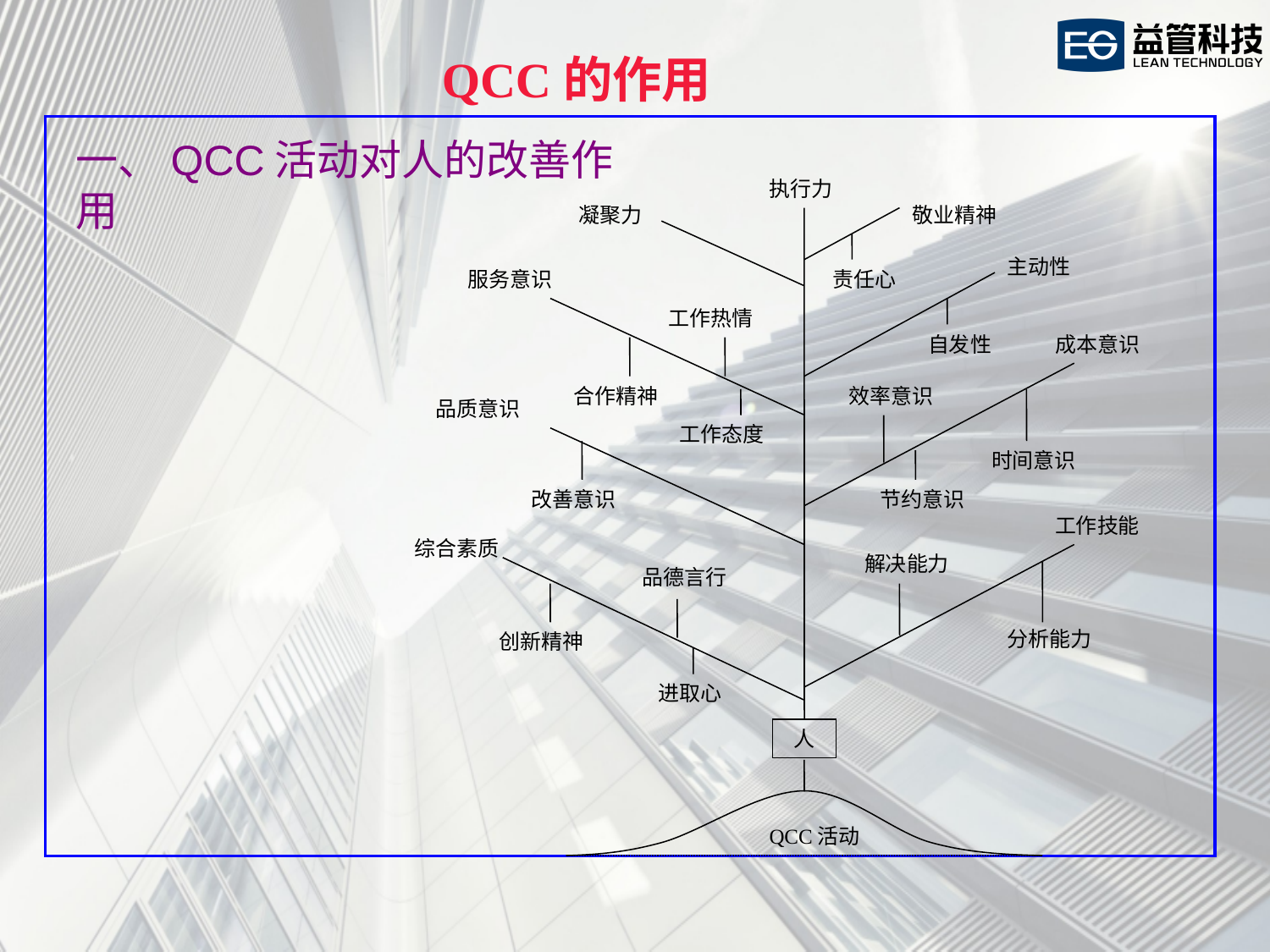

QCC的作用

一、QCC活动对人的改善作用
执行力
凝聚力
敬业精神

主动性
服务意识
责任心

工作热情
自发性
成本意识

合作精神
效率意识
品质意识

工作态度

时间意识

改善意识
节约意识
工作技能
综合素质

解决能力

品德言行

分析能力
创新精神

进取心
人

QCC活动